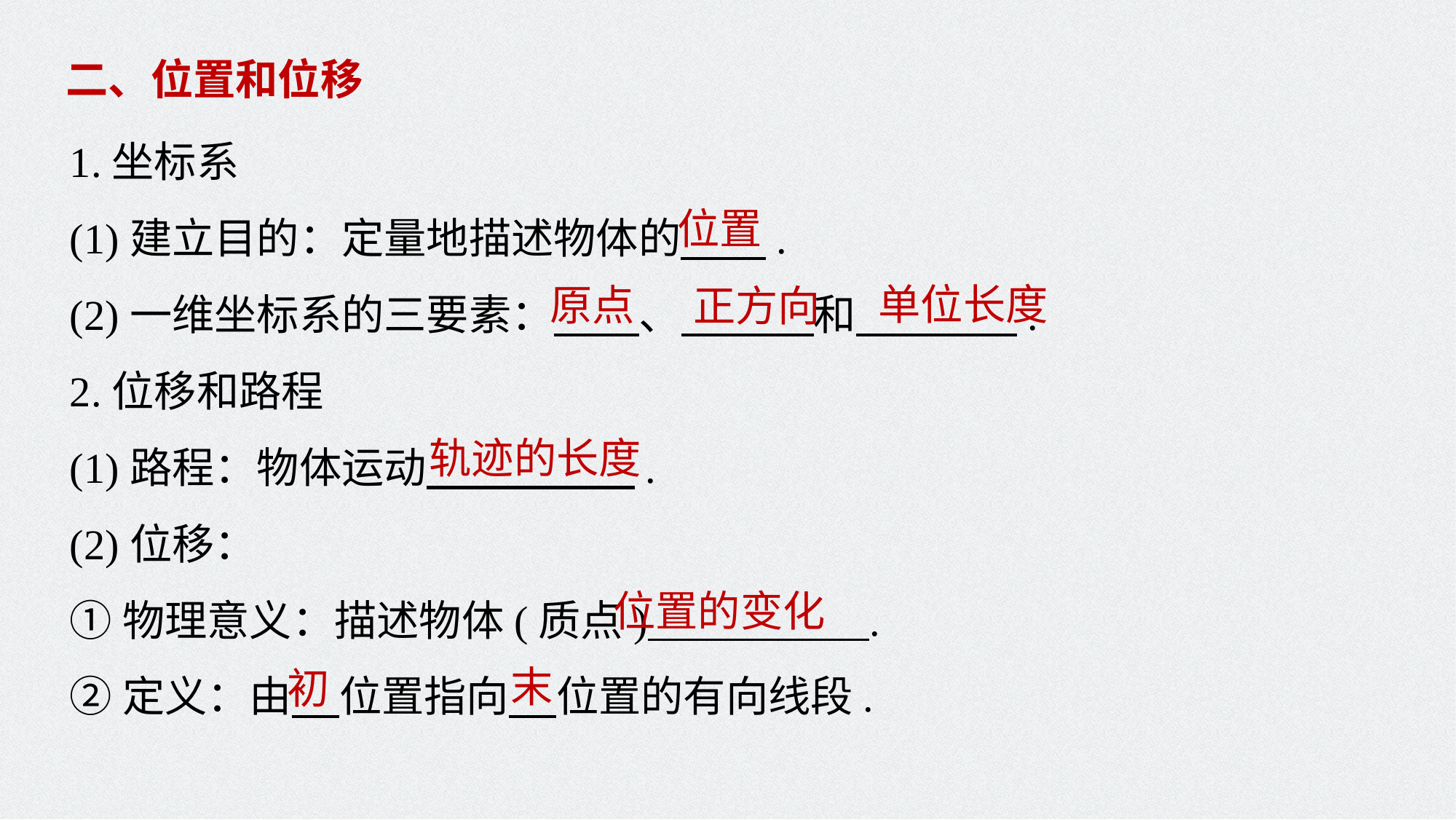

二、位置和位移
1.坐标系
(1)建立目的：定量地描述物体的         .
(2)一维坐标系的三要素：         、              和                 .
2.位移和路程
(1)路程：物体运动                      .
(2)位移：
①物理意义：描述物体(质点)                     .
②定义：由     位置指向     位置的有向线段.
位置
单位长度
原点
正方向
轨迹的长度
位置的变化
末
初